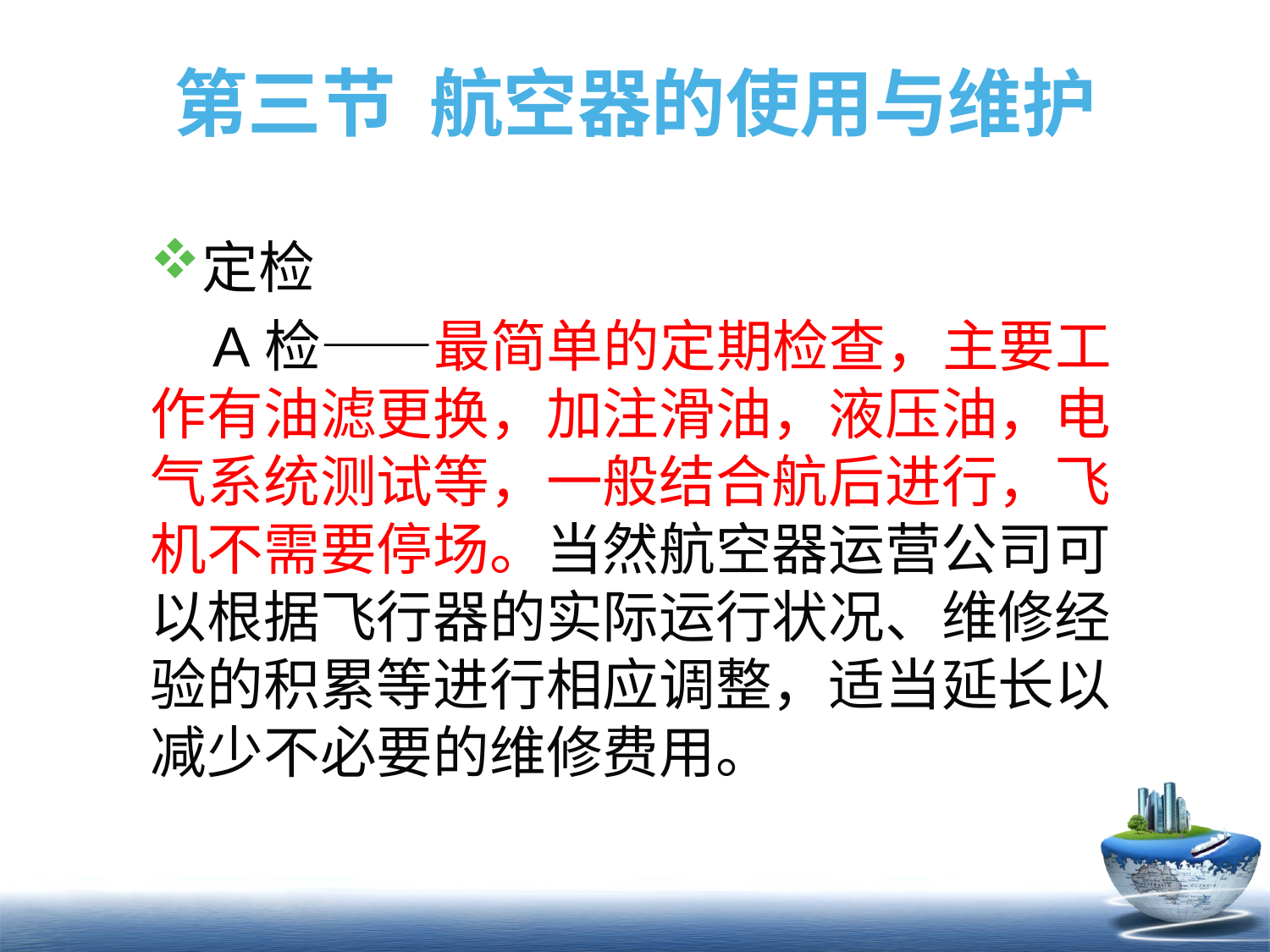

# 第三节  航空器的使用与维护
定检
    A检——最简单的定期检查，主要工作有油滤更换，加注滑油，液压油，电气系统测试等，一般结合航后进行，飞机不需要停场。当然航空器运营公司可以根据飞行器的实际运行状况、维修经验的积累等进行相应调整，适当延长以减少不必要的维修费用。